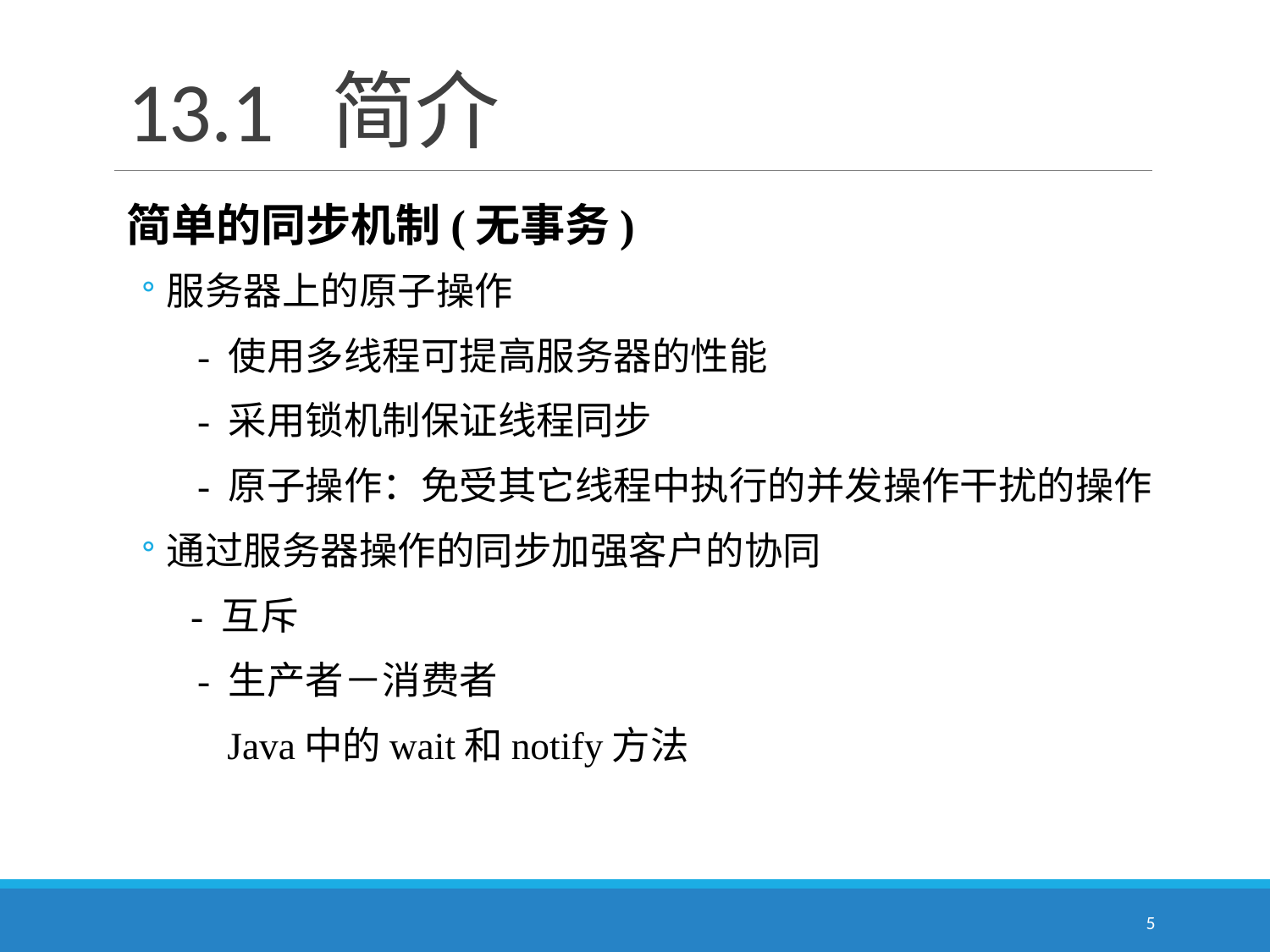

# 13.1  简介
简单的同步机制(无事务)
服务器上的原子操作
　 - 使用多线程可提高服务器的性能
　 - 采用锁机制保证线程同步
　 - 原子操作：免受其它线程中执行的并发操作干扰的操作
通过服务器操作的同步加强客户的协同
     - 互斥
　 - 生产者－消费者
　　Java中的wait和notify方法

5